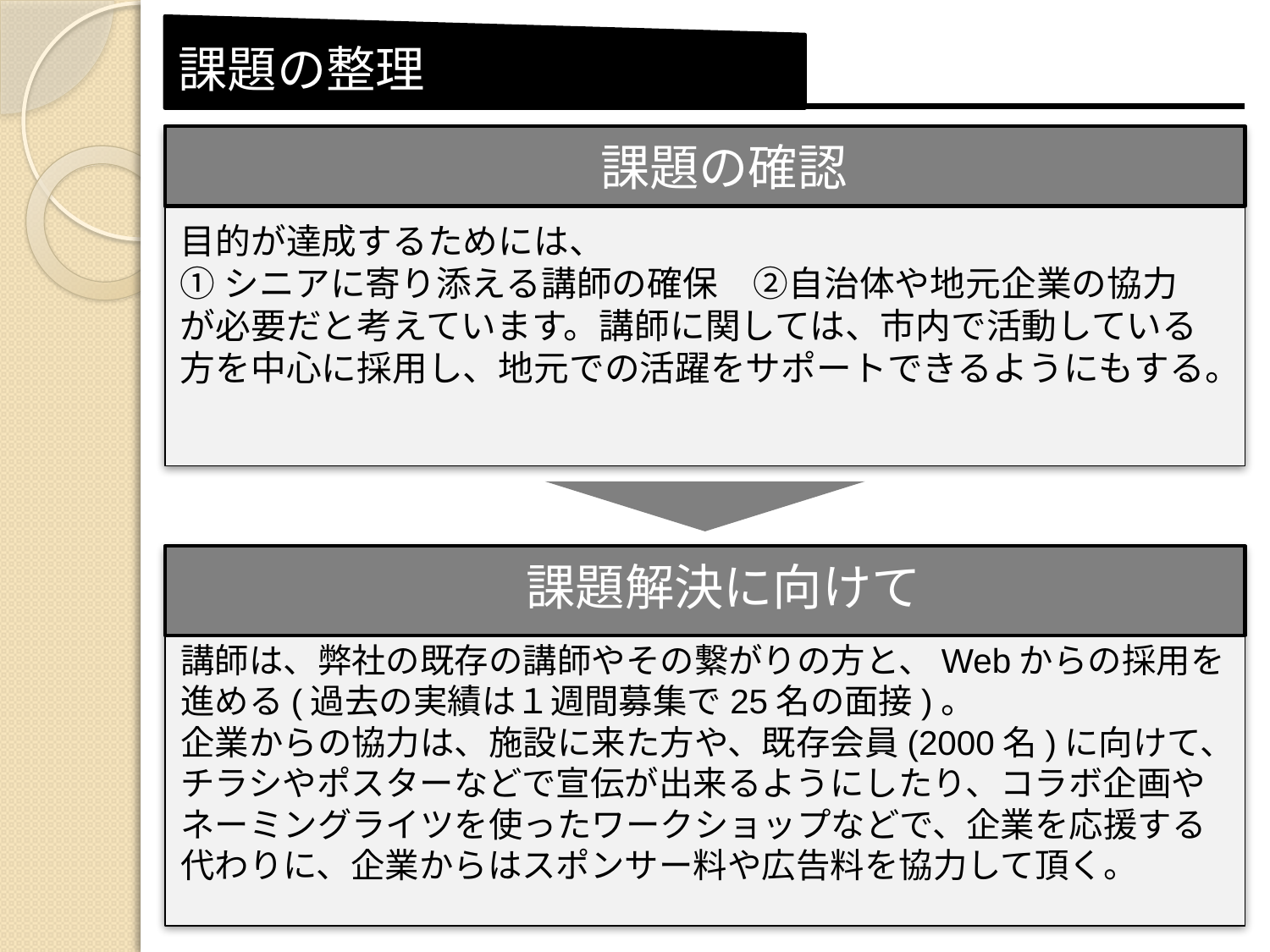

課題の整理
課題の確認

目的が達成するためには、
①シニアに寄り添える講師の確保　②自治体や地元企業の協力
が必要だと考えています。講師に関しては、市内で活動している方を中心に採用し、地元での活躍をサポートできるようにもする。

課題解決に向けて

講師は、弊社の既存の講師やその繋がりの方と、Webからの採用を進める(過去の実績は１週間募集で25名の面接)。
企業からの協力は、施設に来た方や、既存会員(2000名)に向けて、チラシやポスターなどで宣伝が出来るようにしたり、コラボ企画やネーミングライツを使ったワークショップなどで、企業を応援する代わりに、企業からはスポンサー料や広告料を協力して頂く。